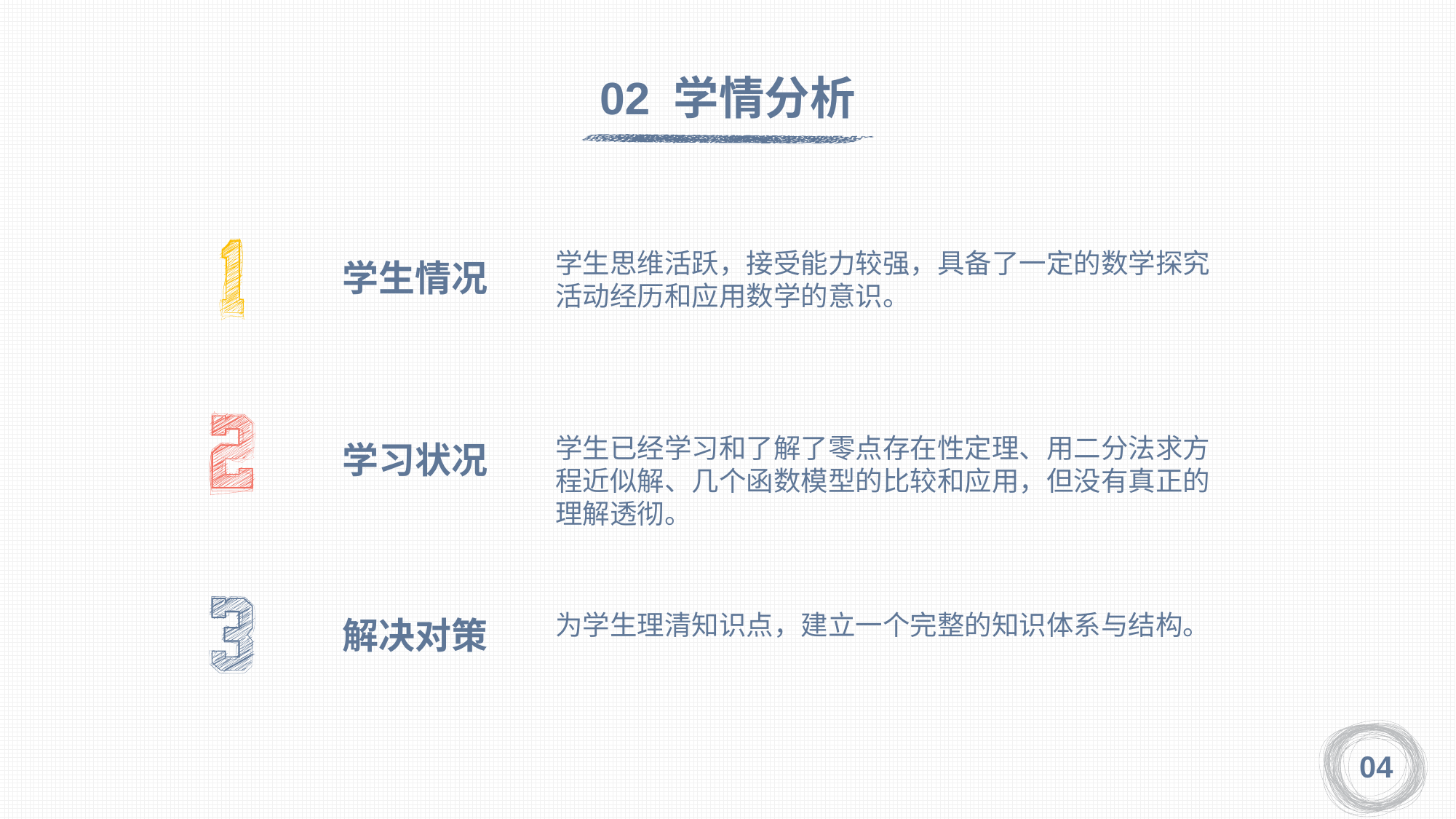

02 学情分析

学生思维活跃，接受能力较强，具备了一定的数学探究活动经历和应用数学的意识。
学生情况

学生已经学习和了解了零点存在性定理、用二分法求方程近似解、几个函数模型的比较和应用，但没有真正的理解透彻。
学习状况

为学生理清知识点，建立一个完整的知识体系与结构。
解决对策

04